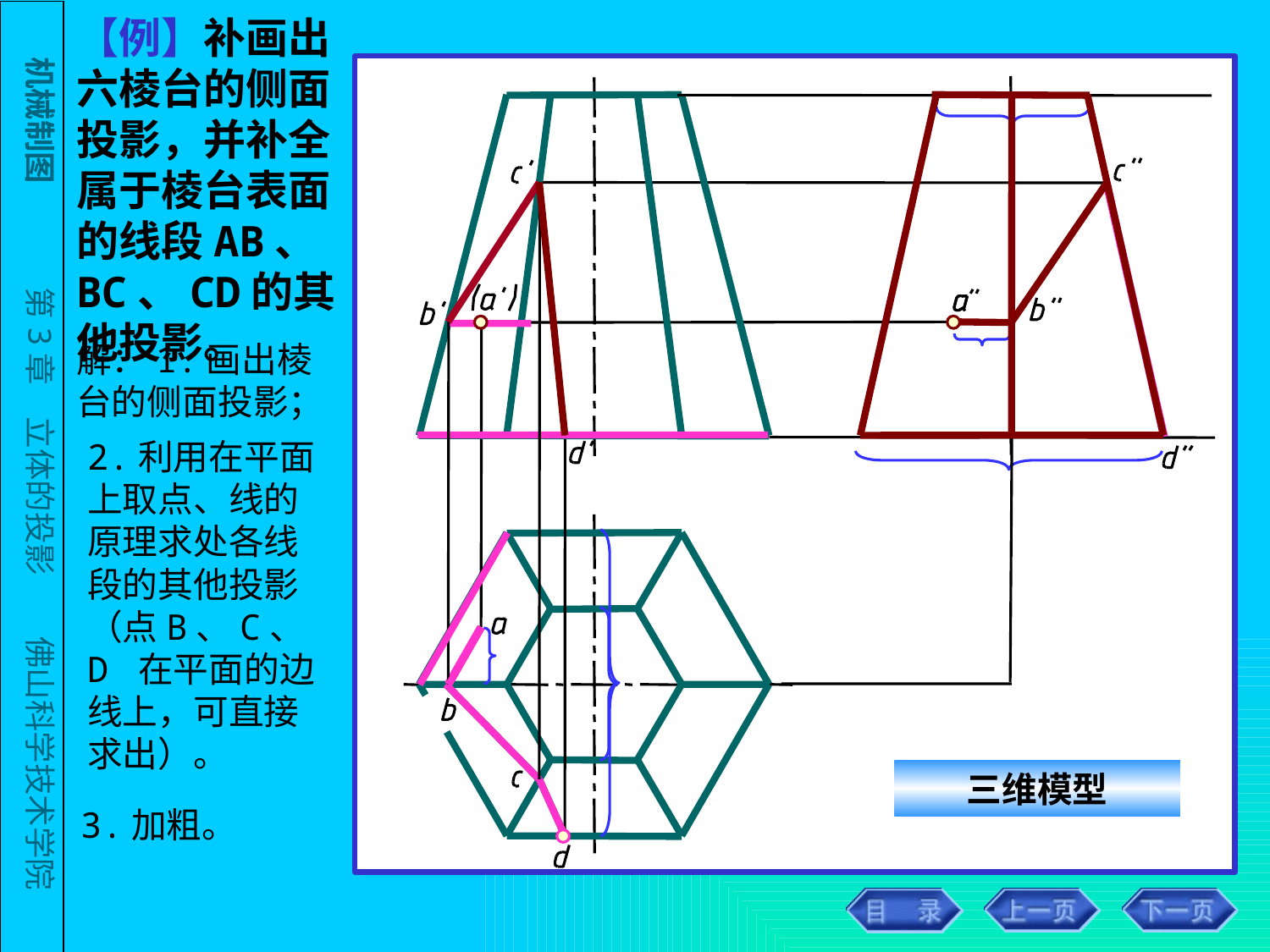

【例】补画出六棱台的侧面投影，并补全属于棱台表面的线段AB、BC、CD的其他投影。

解：1.画出棱台的侧面投影；
2.利用在平面上取点、线的原理求处各线段的其他投影（点B、C、D 在平面的边线上，可直接求出）。

三维模型

3.加粗。